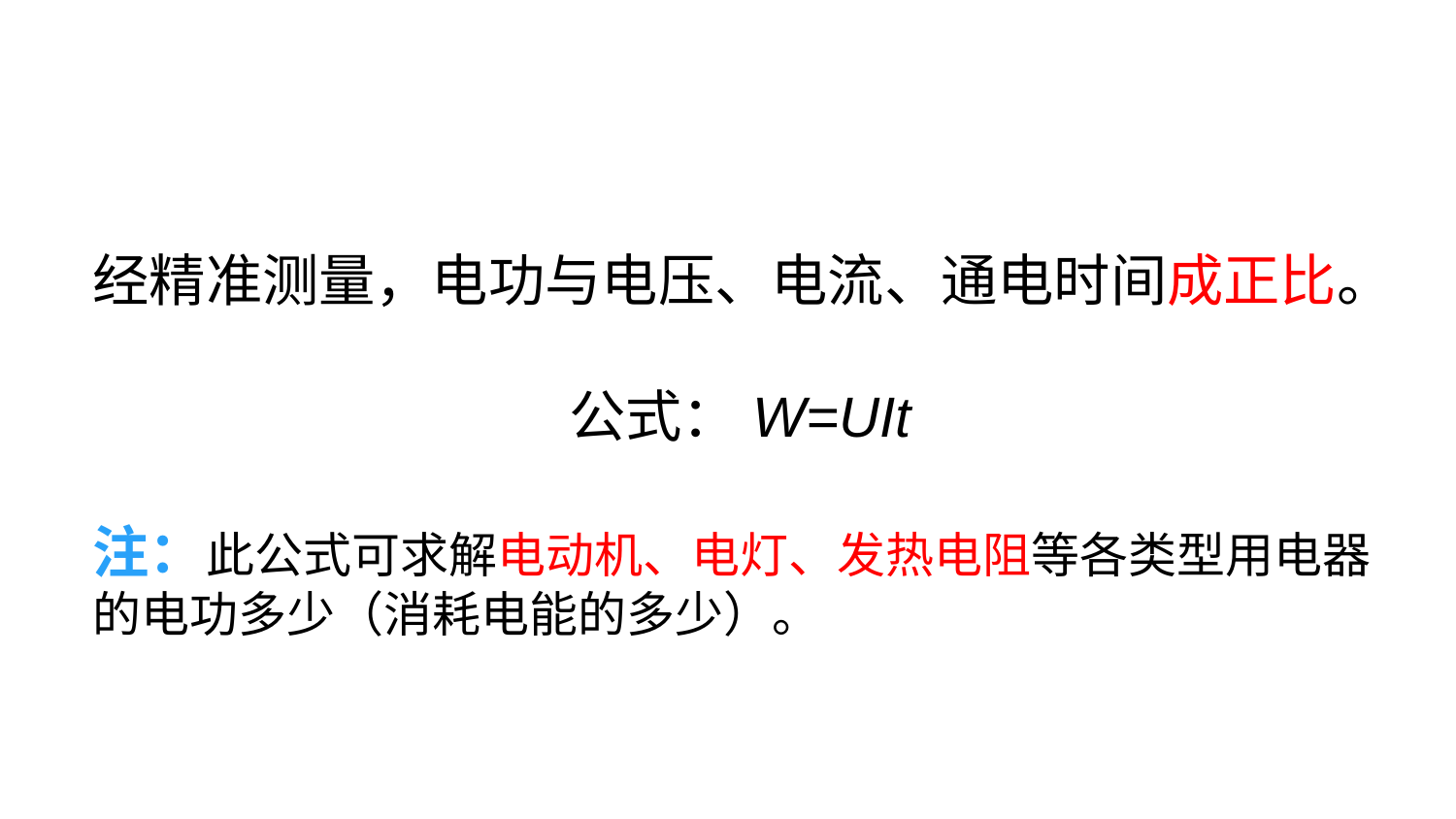

经精准测量，电功与电压、电流、通电时间成正比。

公式：W=UIt

注：此公式可求解电动机、电灯、发热电阻等各类型用电器的电功多少（消耗电能的多少）。